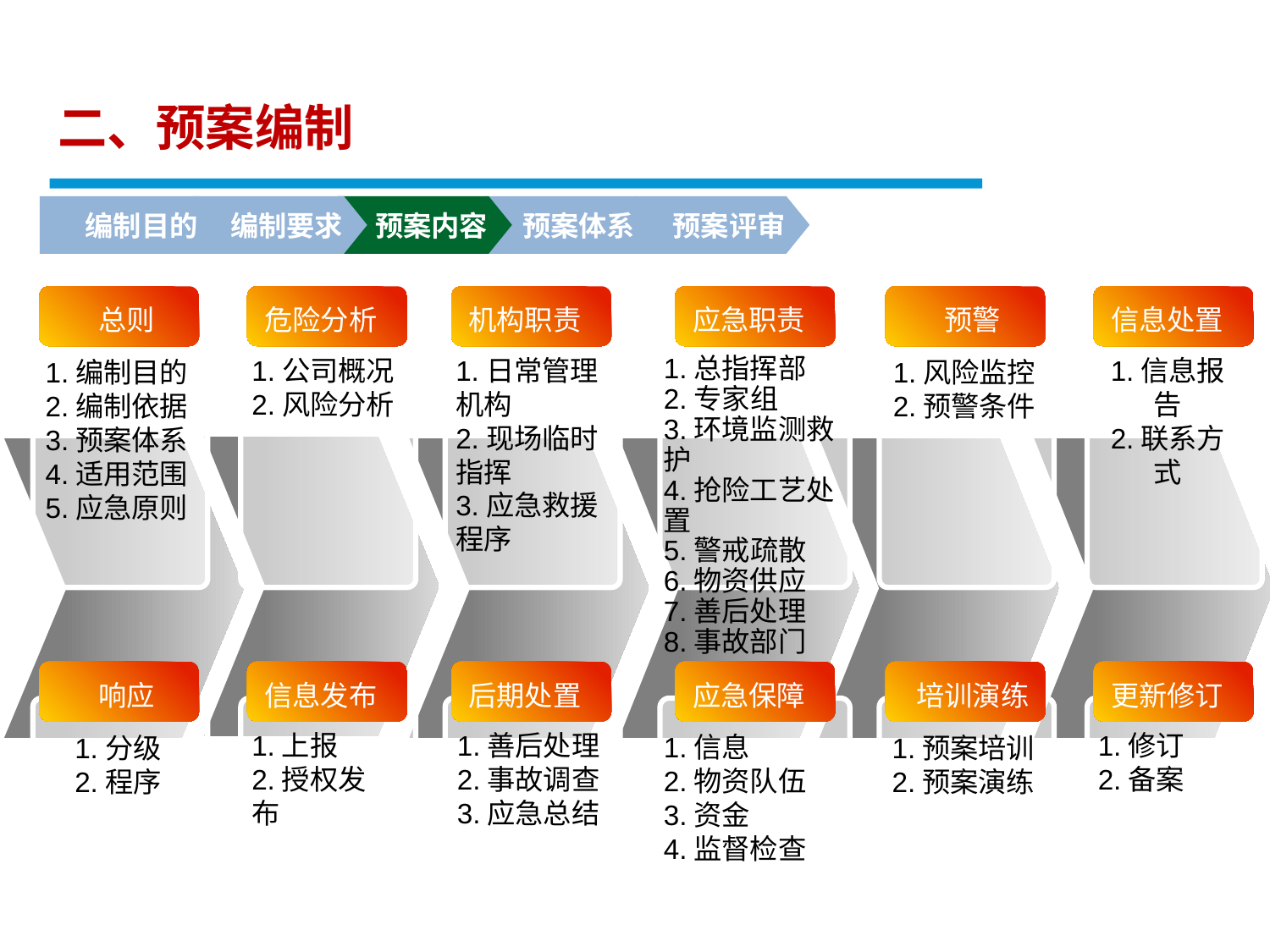

二、预案编制

编制目的
编制要求
预案内容
预案体系
预案评审

总则
危险分析
机构职责
应急职责
预警
信息处置

1.日常管理机构
2.现场临时指挥
3.应急救援程序
1.信息报告
2.联系方式
1.公司概况
2.风险分析
1.总指挥部
2.专家组
3.环境监测救护
4.抢险工艺处置
5.警戒疏散
6.物资供应
7.善后处理
8.事故部门
1.编制目的
2.编制依据
3.预案体系
4.适用范围
5.应急原则
1.风险监控
2.预警条件

响应
信息发布
后期处置
应急保障
培训演练
更新修订

1.善后处理
2.事故调查
3.应急总结
1.上报
2.授权发布
1.修订
2.备案
1.信息
2.物资队伍
3.资金
4.监督检查
1.分级
2.程序
1.预案培训
2.预案演练